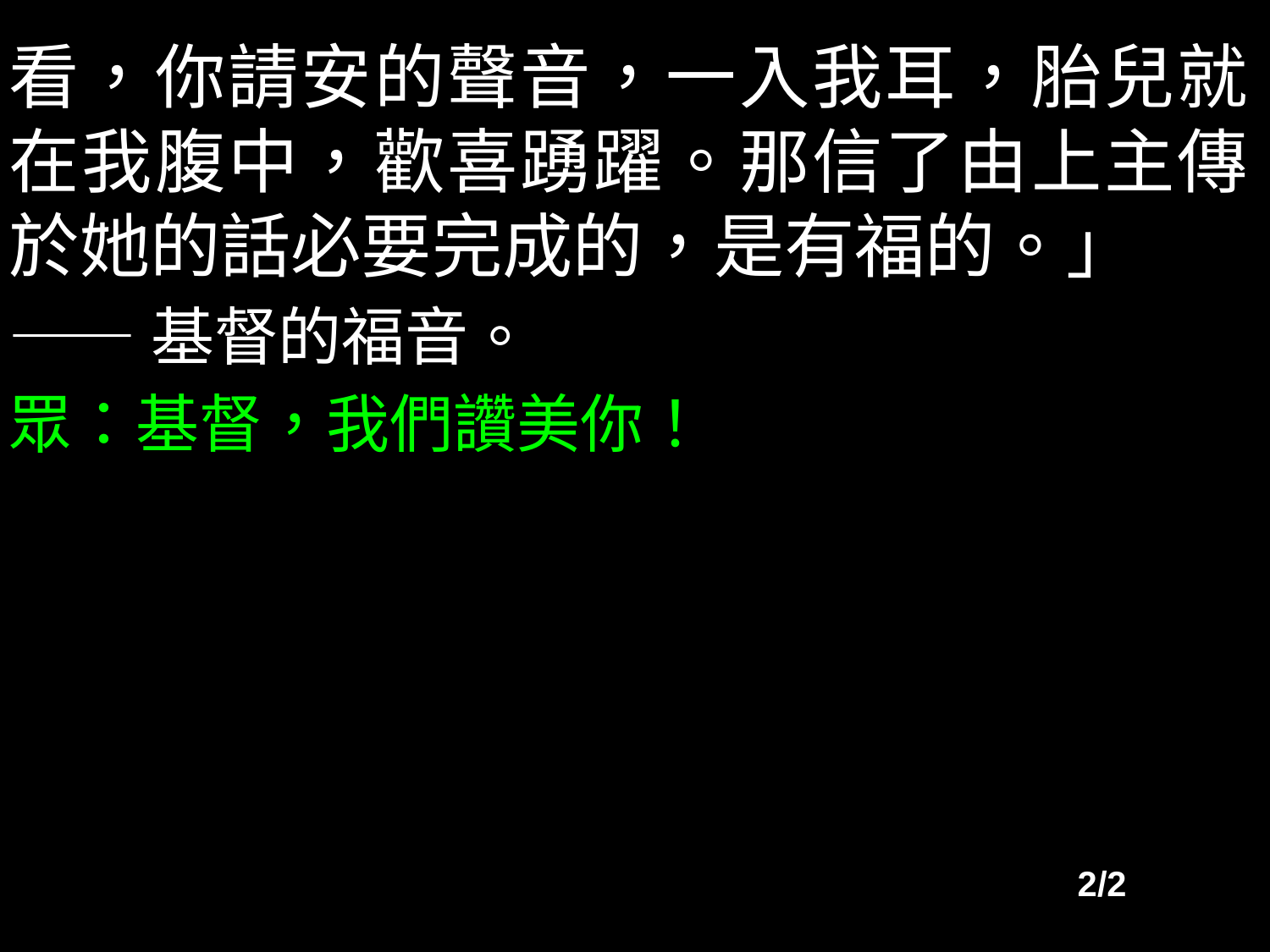

看，你請安的聲音，一入我耳，胎兒就在我腹中，歡喜踴躍。那信了由上主傳於她的話必要完成的，是有福的。」
——基督的福音。
眾：基督，我們讚美你！

2/2